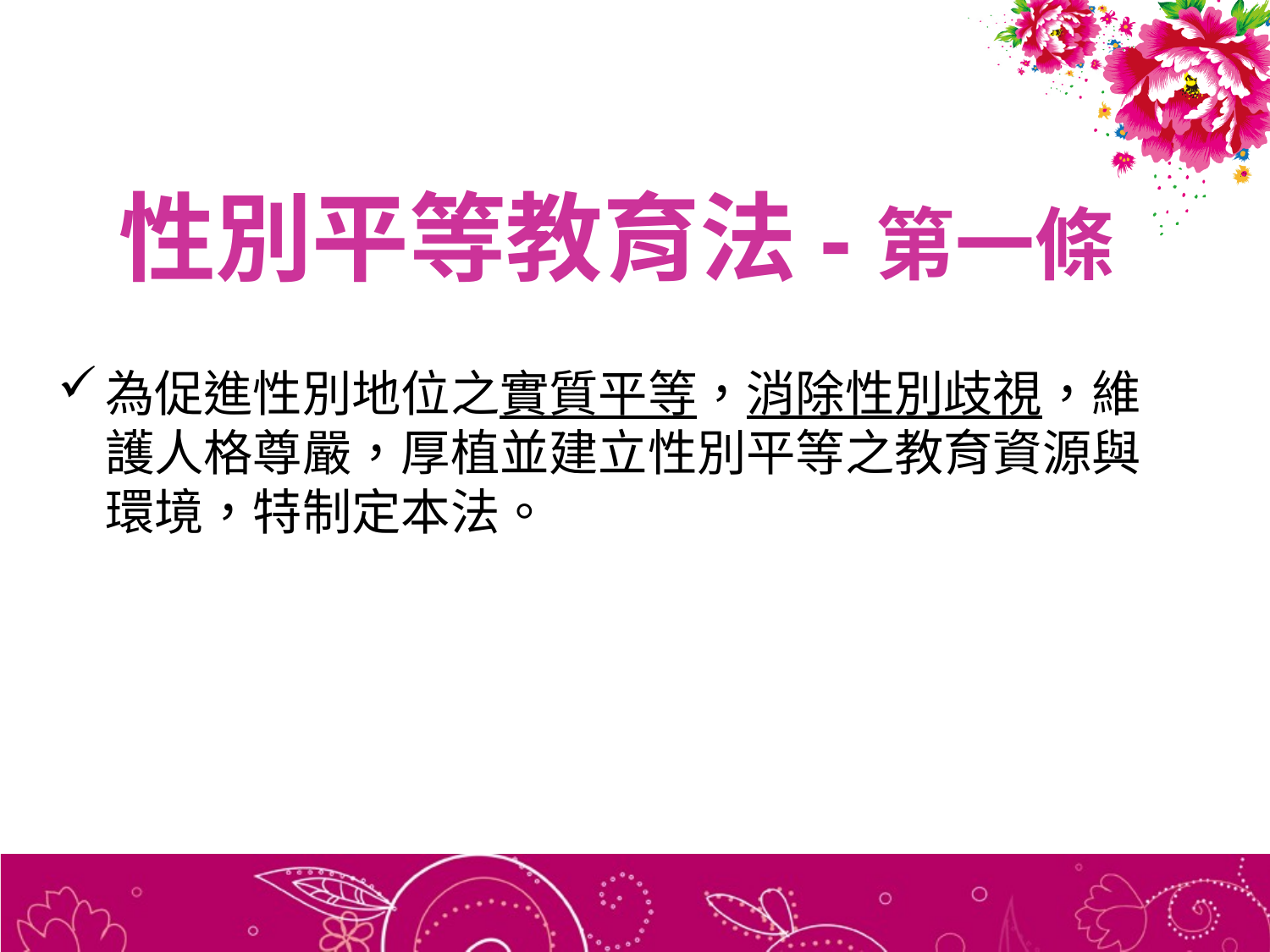

# 性別平等教育法-第一條
為促進性別地位之實質平等，消除性別歧視，維護人格尊嚴，厚植並建立性別平等之教育資源與環境，特制定本法。